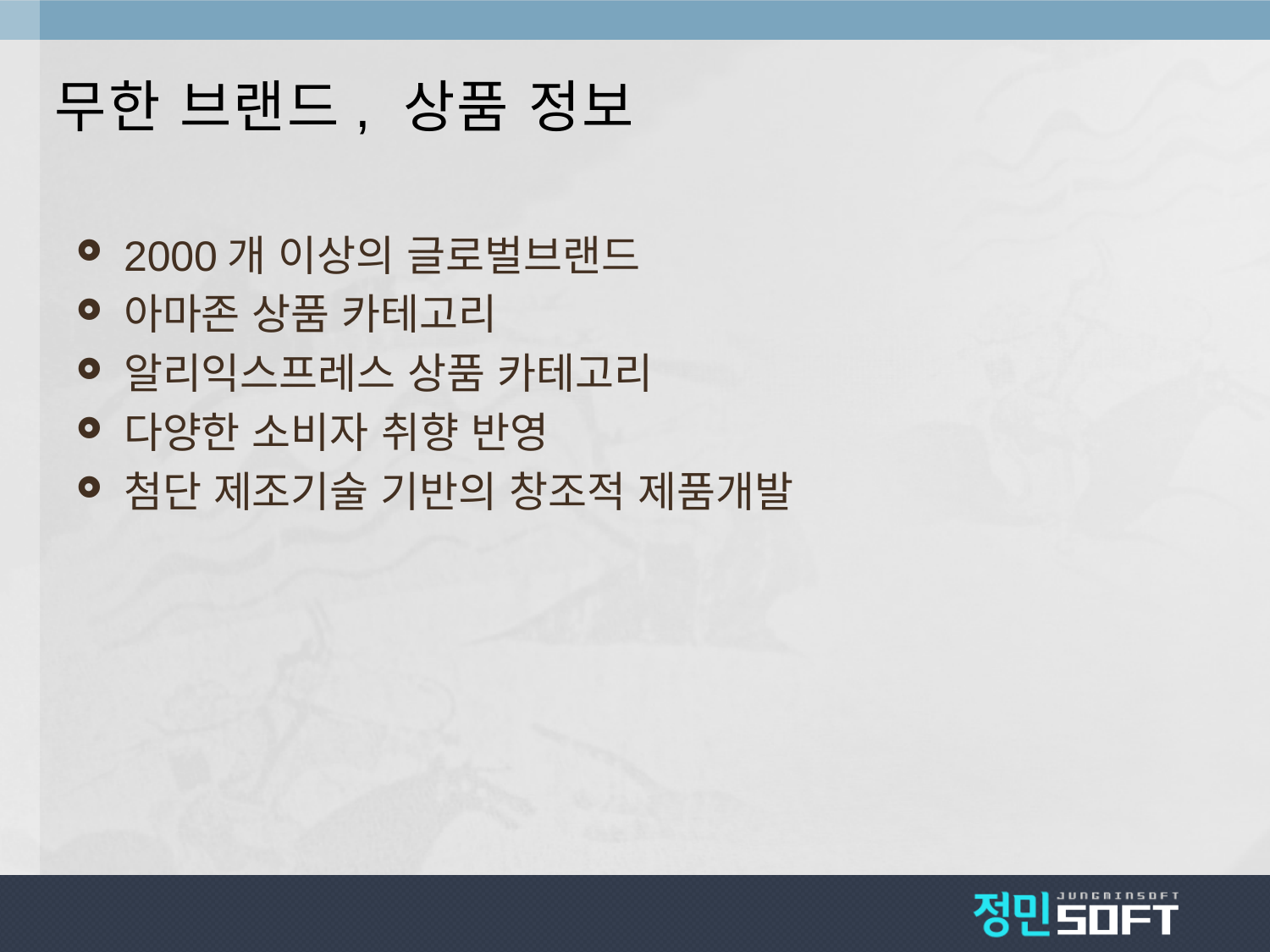

# 무한 브랜드, 상품 정보
2000개 이상의 글로벌브랜드
아마존 상품 카테고리
알리익스프레스 상품 카테고리
다양한 소비자 취향 반영
첨단 제조기술 기반의 창조적 제품개발